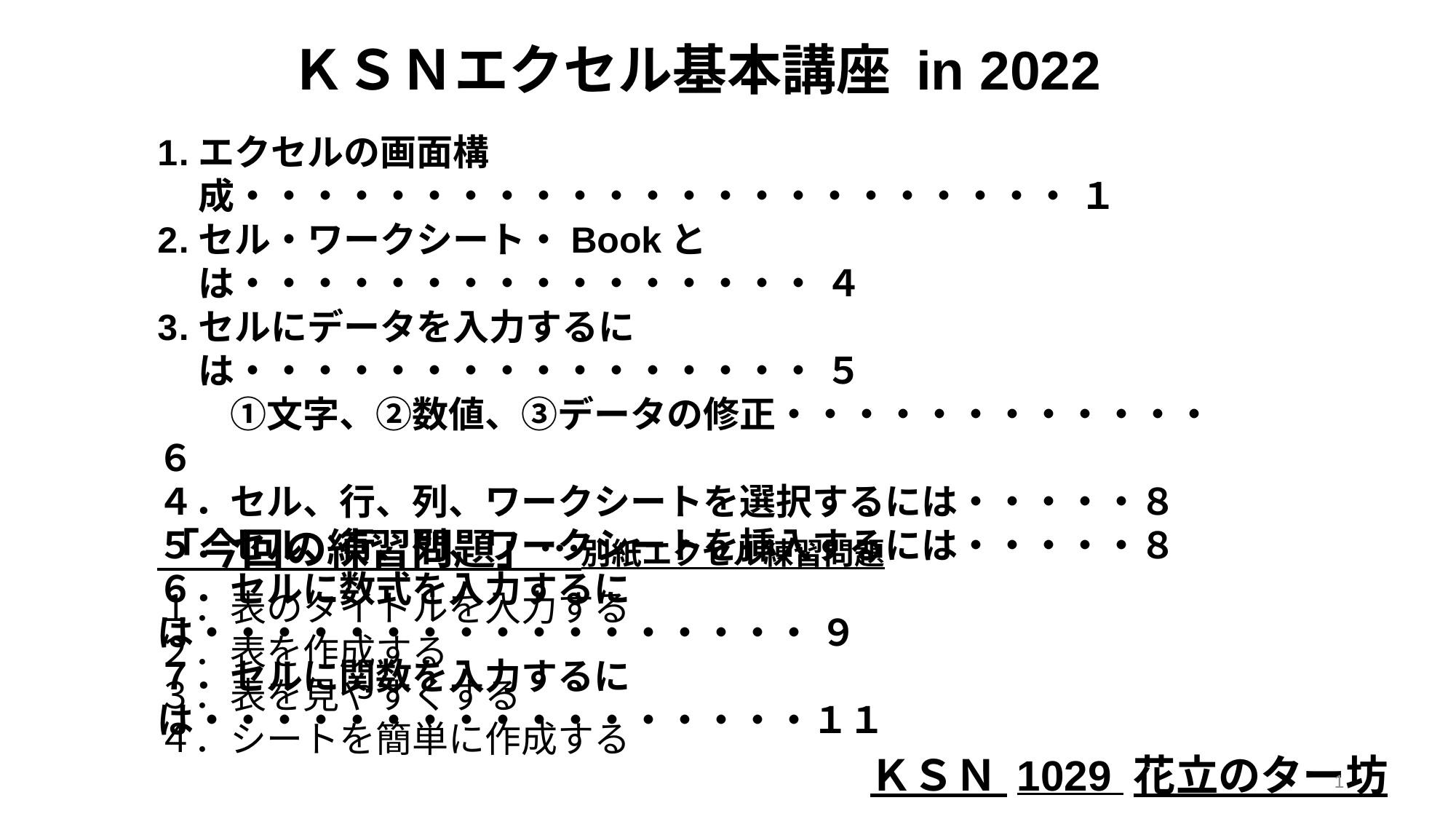

ＫＳＮエクセル基本講座 in 2022
エクセルの画面構成・・・・・・・・・・・・・・・・・・・・・・・ １
セル・ワークシート・Bookとは・・・・・・・・・・・・・・・・ ４
セルにデータを入力するには・・・・・・・・・・・・・・・・ ５
　　①文字、②数値、③データの修正・・・・・・・・・・・・ ６
４．セル、行、列、ワークシートを選択するには・・・・・８
５．セル、行、列、ワークシートを挿入するには・・・・・８
６．セルに数式を入力するには・・・・・・・・・・・・・・・・・ ９
７．セルに関数を入力するには・・・・・・・・・・・・・・・・・１１
「今回の練習問題」…別紙エクセル練習問題
１．表のタイトルを入力する
２．表を作成する
３．表を見やすくする
４．シートを簡単に作成する
ＫＳＮ 1029 花立のター坊
1